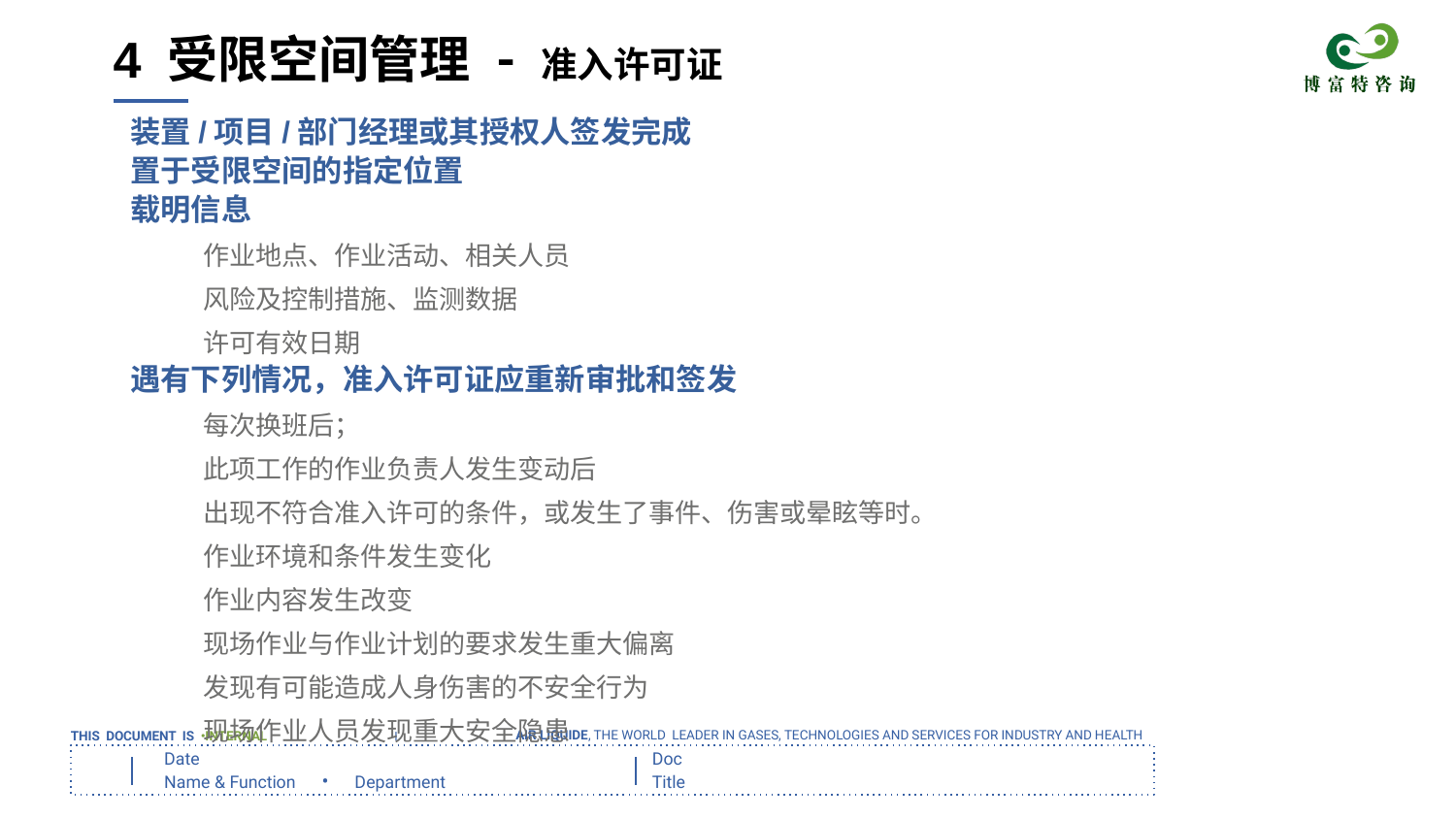

# 4 受限空间管理 - 准入许可证
装置/项目/部门经理或其授权人签发完成
置于受限空间的指定位置
载明信息
作业地点、作业活动、相关人员
风险及控制措施、监测数据
许可有效日期
遇有下列情况，准入许可证应重新审批和签发
每次换班后；
此项工作的作业负责人发生变动后
出现不符合准入许可的条件，或发生了事件、伤害或晕眩等时。
作业环境和条件发生变化
作业内容发生改变
现场作业与作业计划的要求发生重大偏离
发现有可能造成人身伤害的不安全行为
现场作业人员发现重大安全隐患

17